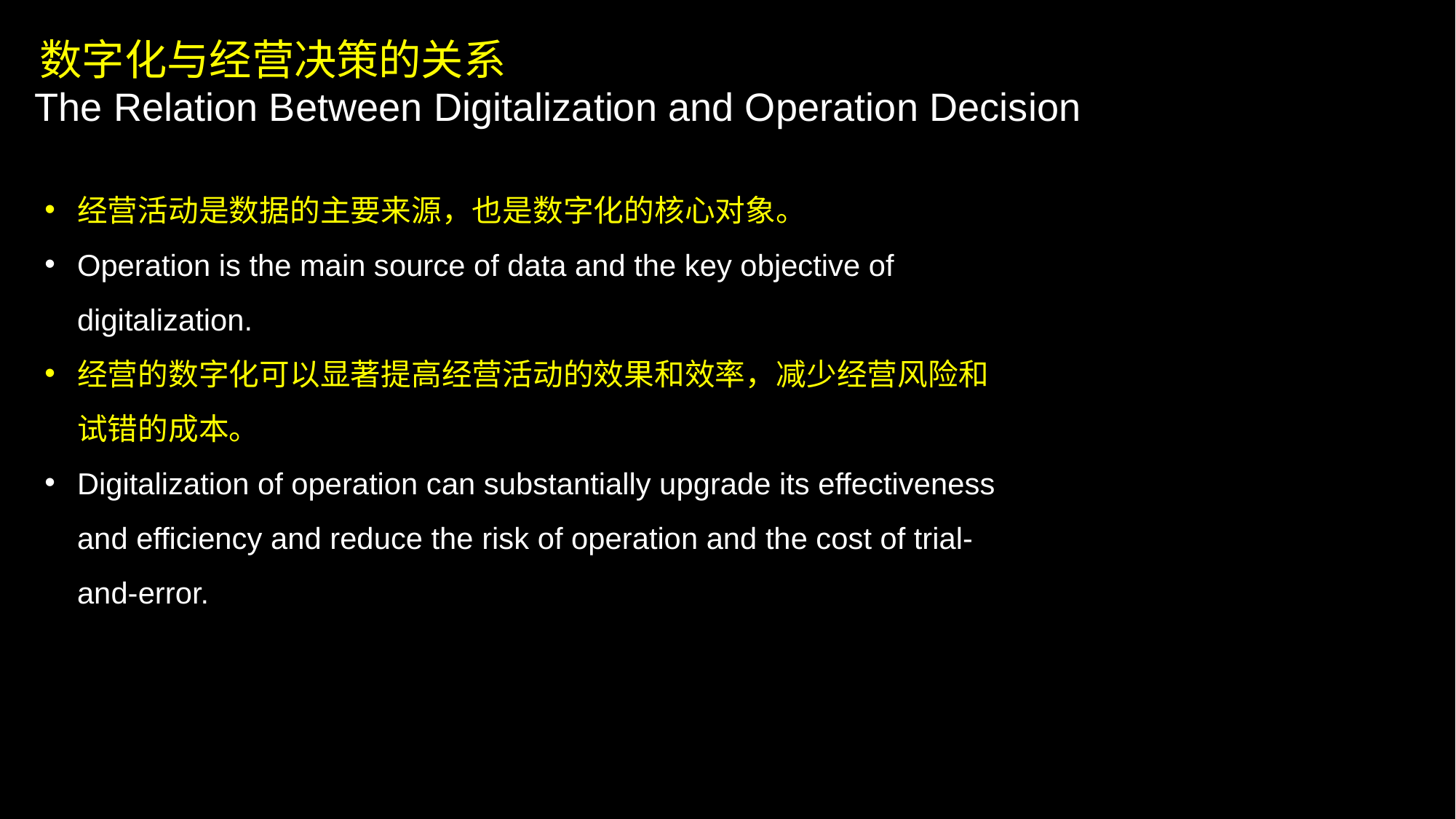

数字化与经营决策的关系
  The Relation Between Digitalization and Operation Decision
经营活动是数据的主要来源，也是数字化的核心对象。
Operation is the main source of data and the key objective of  digitalization.
经营的数字化可以显著提高经营活动的效果和效率，减少经营风险和试错的成本。
Digitalization of operation can substantially upgrade its effectiveness and efficiency and reduce the risk of operation and the cost of trial-and-error.